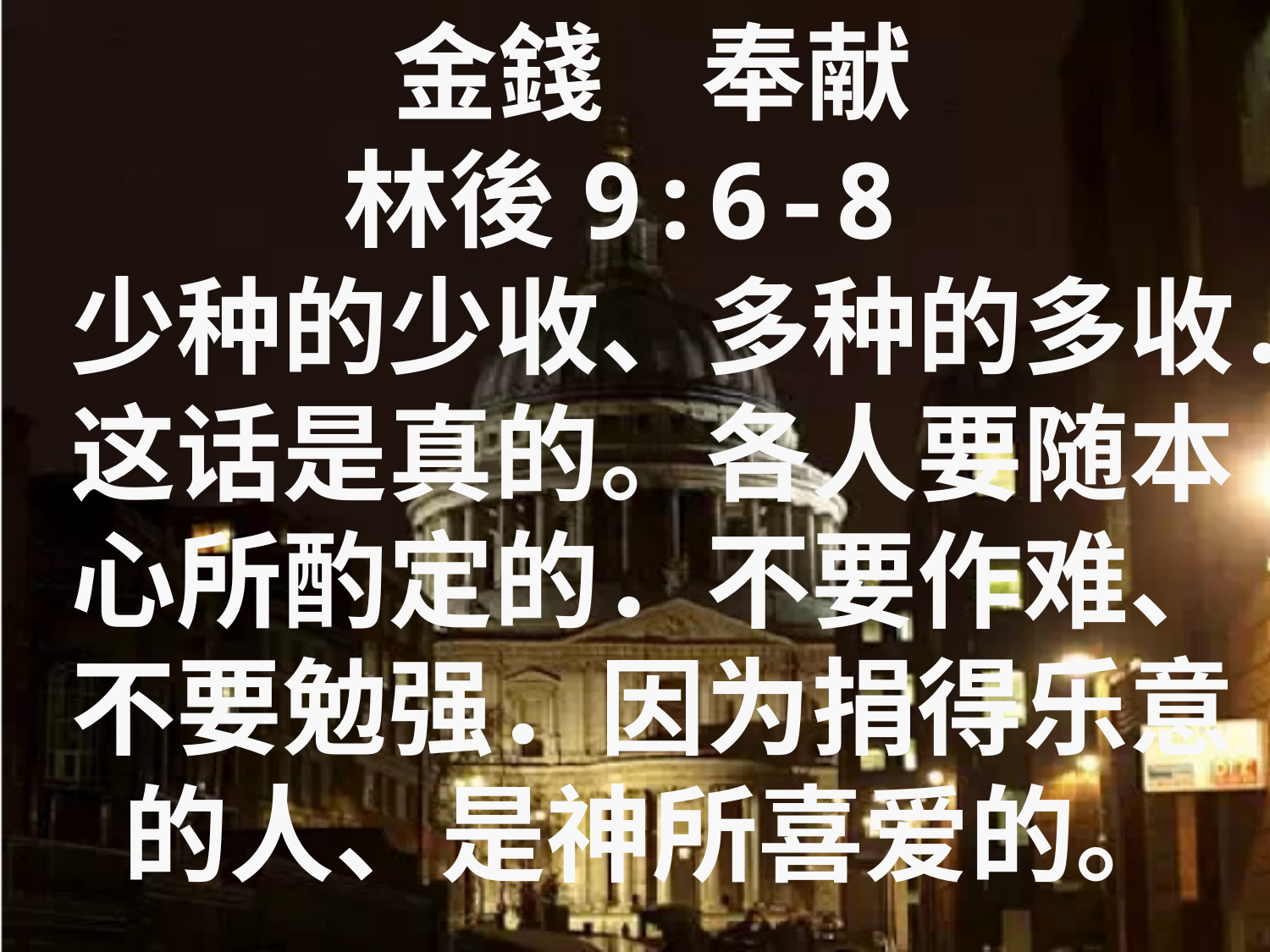

金錢    奉献
林後9:6-8
少种的少收、多种的多收．这话是真的。各人要随本心所酌定的．不要作难、不要勉强．因为捐得乐意的人、是神所喜爱的。